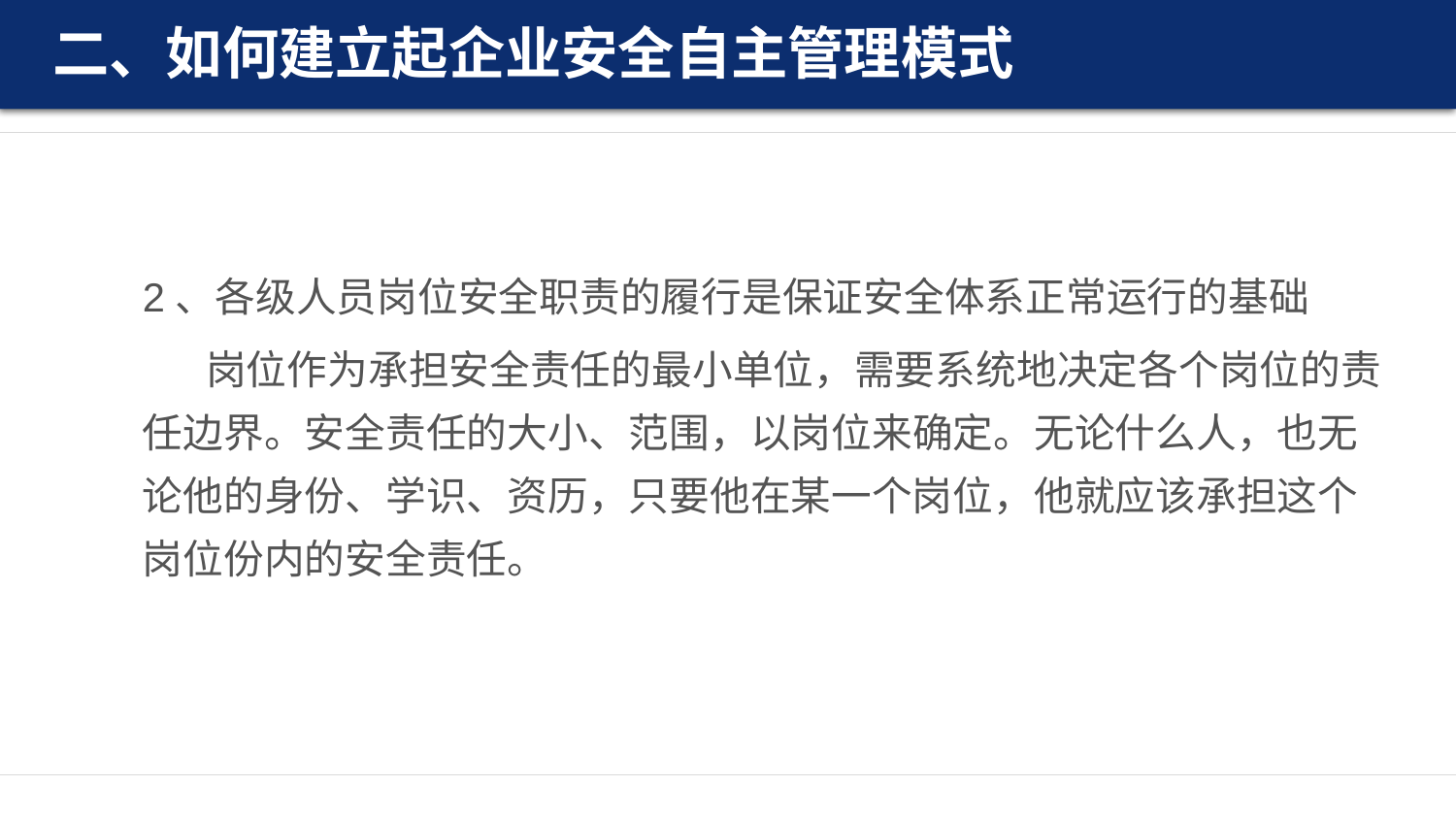

二、如何建立起企业安全自主管理模式
2、各级人员岗位安全职责的履行是保证安全体系正常运行的基础
      岗位作为承担安全责任的最小单位，需要系统地决定各个岗位的责任边界。安全责任的大小、范围，以岗位来确定。无论什么人，也无论他的身份、学识、资历，只要他在某一个岗位，他就应该承担这个岗位份内的安全责任。